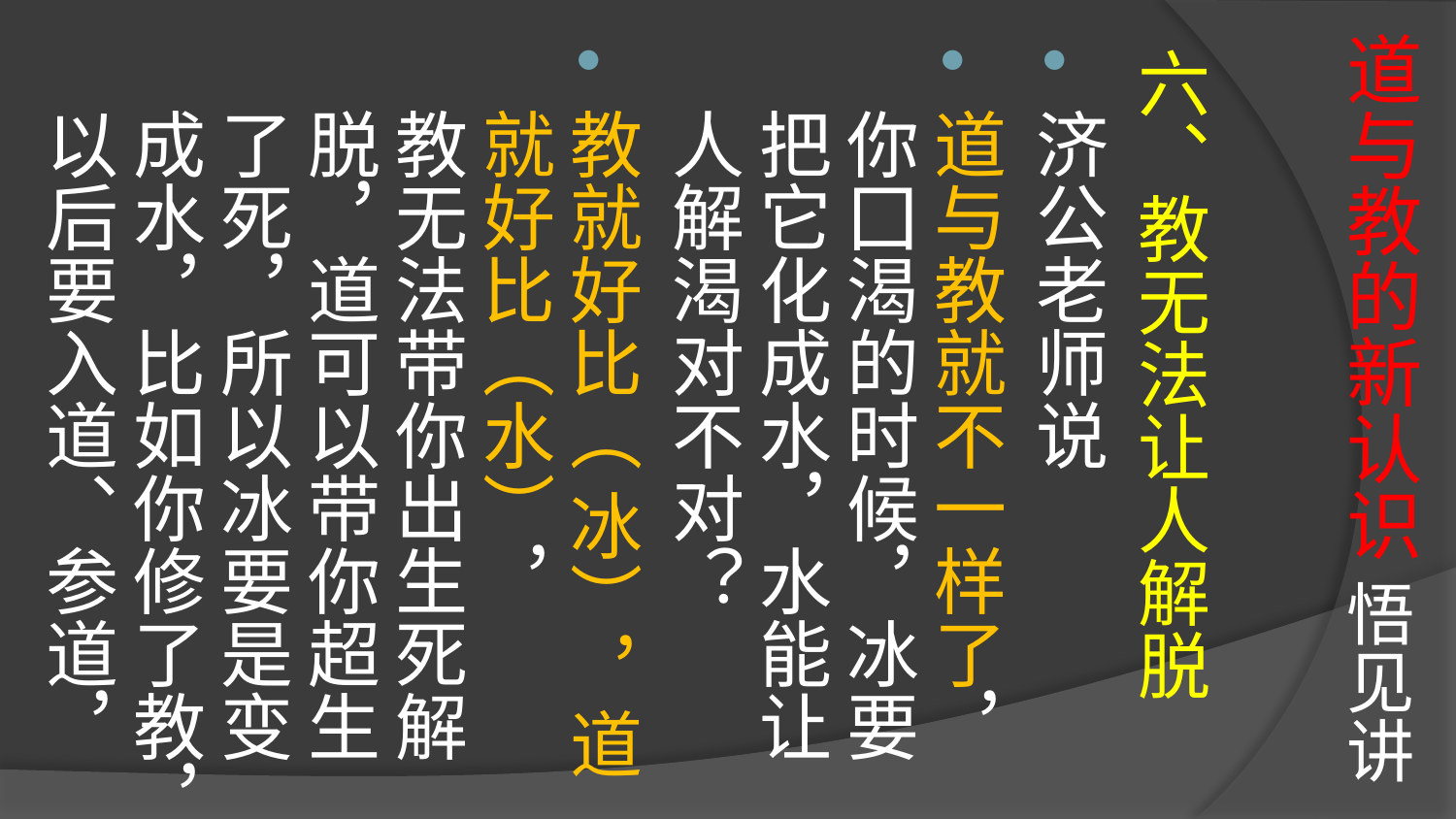

# 道与教的新认识 悟见讲
六、教无法让人解脱
济公老师说
道与教就不一样了，你囗渴的时候，冰要把它化成水，水能让人解渴对不对？
教就好比（ 冰），道就好比（水），
教无法带你出生死解脱，道可以带你超生了死，所以冰要是变成水，比如你修了教，以后要入道、参道，